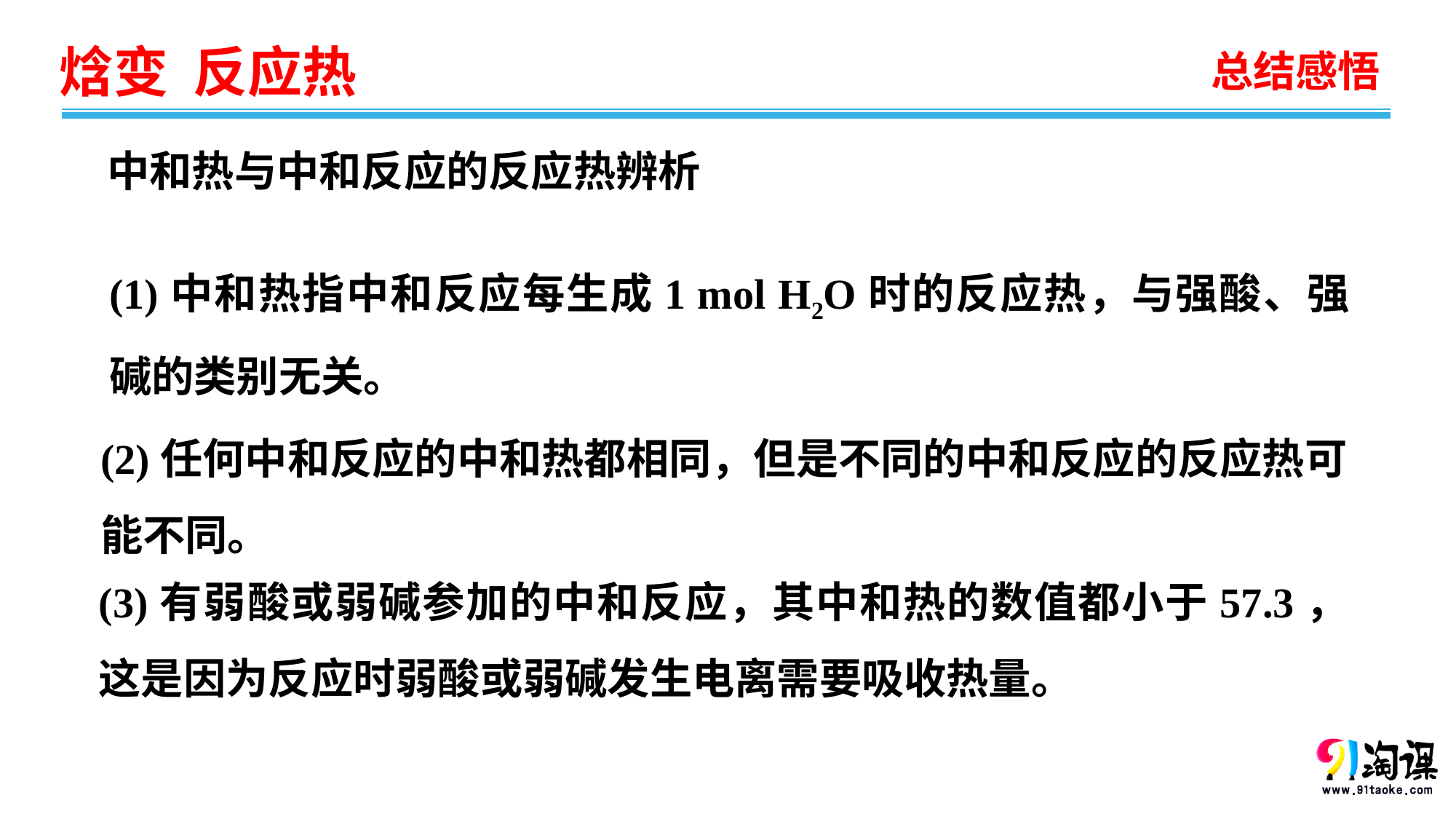

总结感悟
中和热与中和反应的反应热辨析
(1)中和热指中和反应每生成1 mol H2O时的反应热，与强酸、强碱的类别无关。
(2)任何中和反应的中和热都相同，但是不同的中和反应的反应热可能不同。
(3)有弱酸或弱碱参加的中和反应，其中和热的数值都小于57.3，这是因为反应时弱酸或弱碱发生电离需要吸收热量。